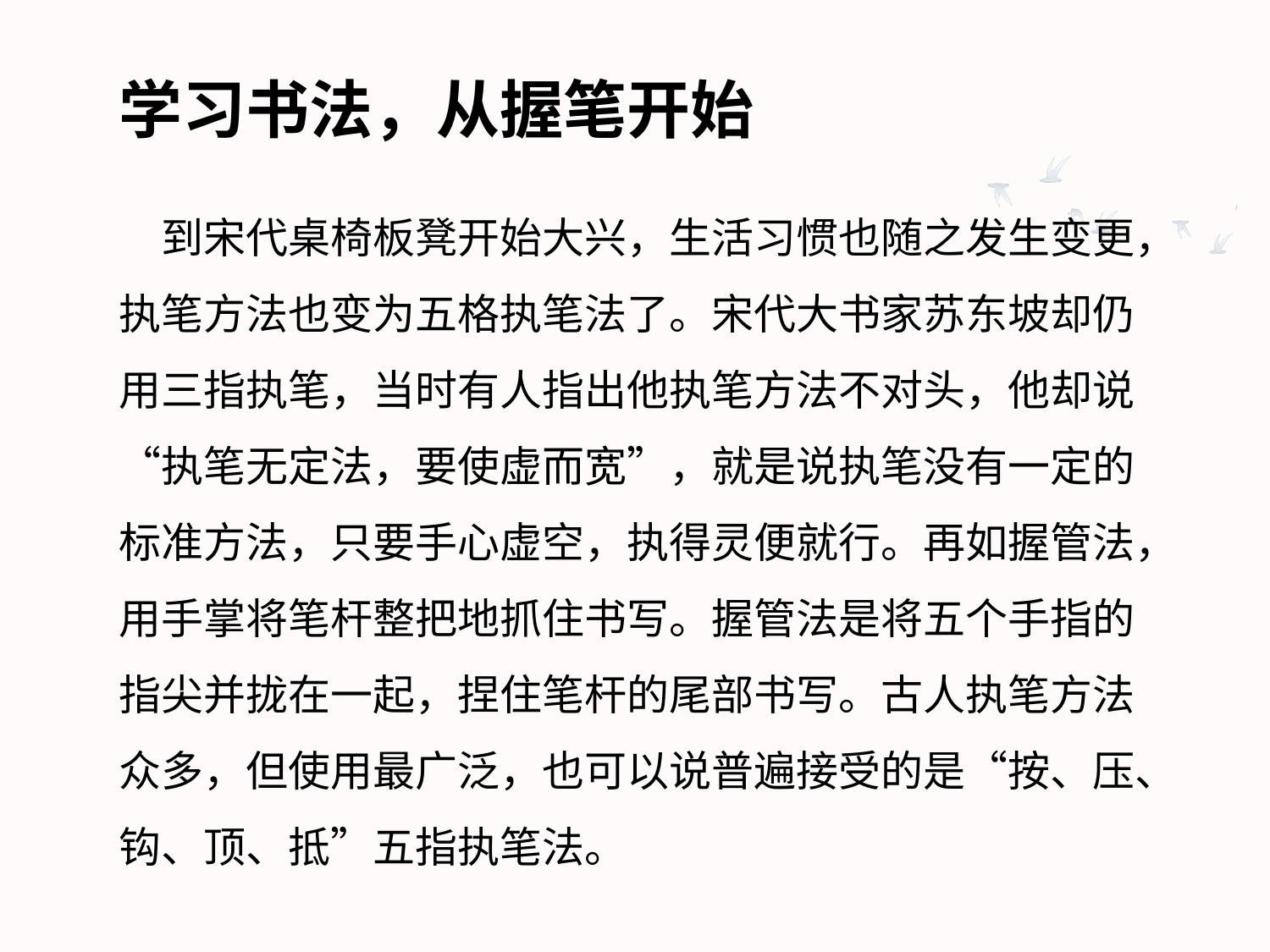

学习书法，从握笔开始
到宋代桌椅板凳开始大兴，生活习惯也随之发生变更，执笔方法也变为五格执笔法了。宋代大书家苏东坡却仍用三指执笔，当时有人指出他执笔方法不对头，他却说“执笔无定法，要使虚而宽”，就是说执笔没有一定的标准方法，只要手心虚空，执得灵便就行。再如握管法，用手掌将笔杆整把地抓住书写。握管法是将五个手指的指尖并拢在一起，捏住笔杆的尾部书写。古人执笔方法众多，但使用最广泛，也可以说普遍接受的是“按、压、钩、顶、抵”五指执笔法。